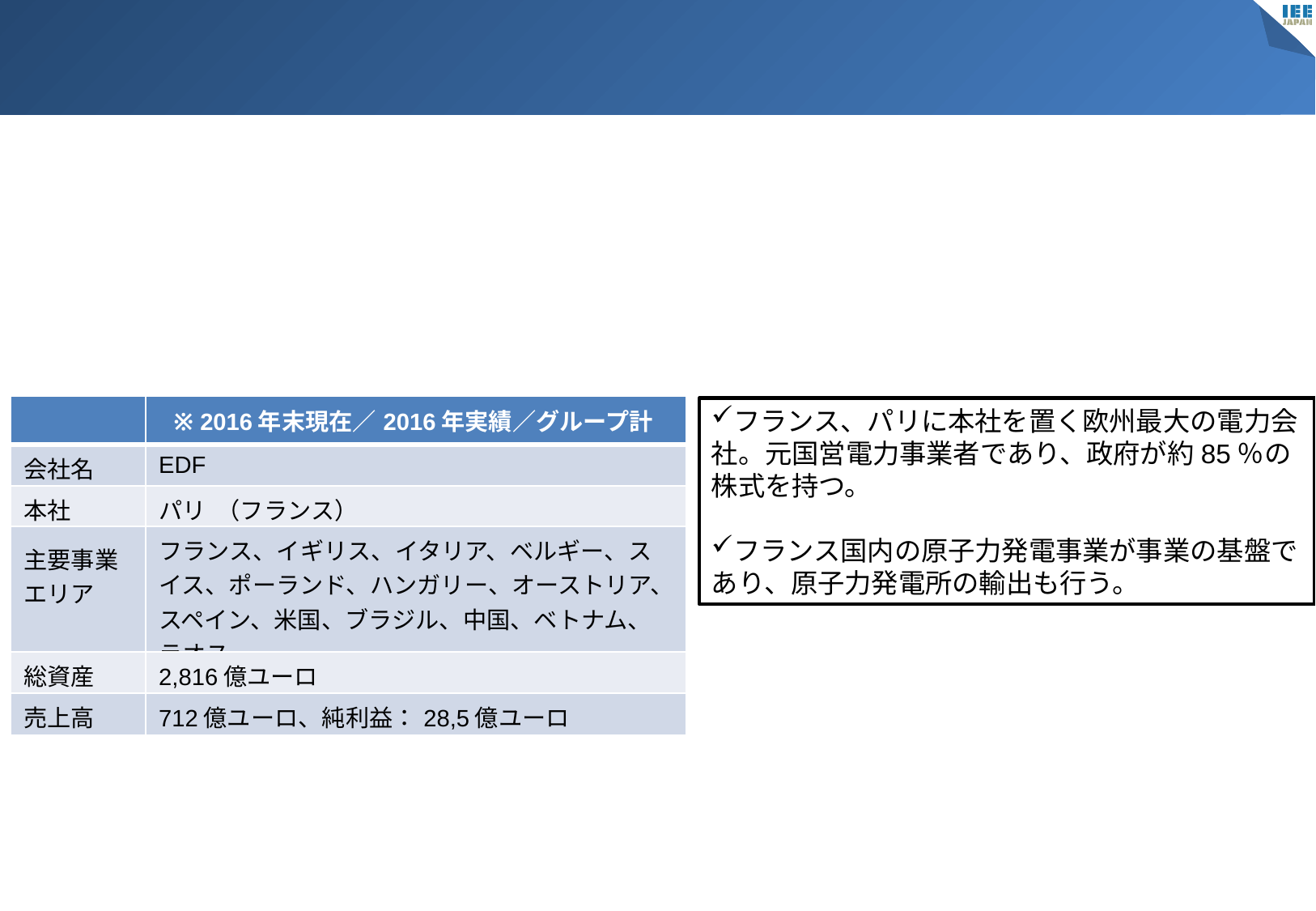

|  | ※ 2016年末現在／2016年実績／グループ計 |
| --- | --- |
| 会社名 | EDF |
| 本社 | パリ （フランス） |
| 主要事業エリア | フランス、イギリス、イタリア、ベルギー、スイス、ポーランド、ハンガリー、オーストリア、スペイン、米国、ブラジル、中国、ベトナム、ラオス |
| 総資産 | 2,816億ユーロ |
| 売上高 | 712億ユーロ、純利益：28,5億ユーロ |
フランス、パリに本社を置く欧州最大の電力会社。元国営電力事業者であり、政府が約85％の株式を持つ。

フランス国内の原子力発電事業が事業の基盤であり、原子力発電所の輸出も行う。